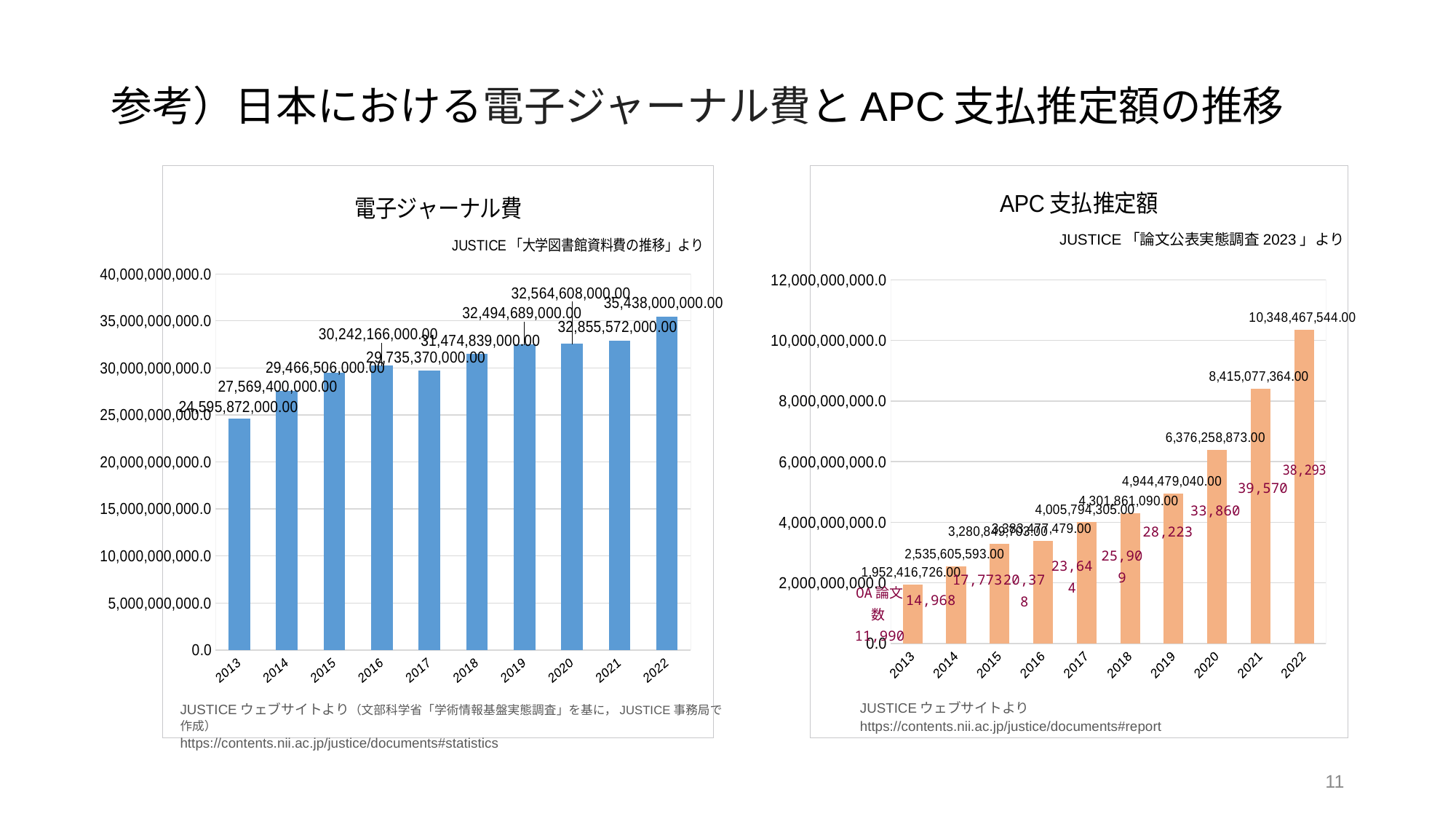

# 参考）日本における電子ジャーナル費とAPC支払推定額の推移

### Chart: 電子ジャーナル費

| Category | 購読額 |
|---|---|
| 2013 | 24595872000.0 |
| 2014 | 27569400000.0 |
| 2015 | 29466506000.0 |
| 2016 | 30242166000.0 |
| 2017 | 29735370000.0 |
| 2018 | 31474839000.0 |
| 2019 | 32494689000.0 |
| 2020 | 32564608000.0 |
| 2021 | 32855572000.0 |
| 2022 | 35438000000.0 |

### Chart: APC支払推定額

| Category | APC支払推定額 |
|---|---|
| 2013 | 1952416726.0 |
| 2014 | 2535605593.0 |
| 2015 | 3280849703.0 |
| 2016 | 3383477479.0 |
| 2017 | 4005794305.0 |
| 2018 | 4301861090.0 |
| 2019 | 4944479040.0 |
| 2020 | 6376258873.0 |
| 2021 | 8415077364.0 |
| 2022 | 10348467544.0 |
JUSTICE「論文公表実態調査2023」より
39,570
33,860
28,223
25,909
23,644
17,773
20,378
OA論文数11,990
14,968
JUSTICEウェブサイトより
https://contents.nii.ac.jp/justice/documents#report
JUSTICEウェブサイトより（文部科学省「学術情報基盤実態調査」を基に，JUSTICE事務局で作成）
https://contents.nii.ac.jp/justice/documents#statistics
11